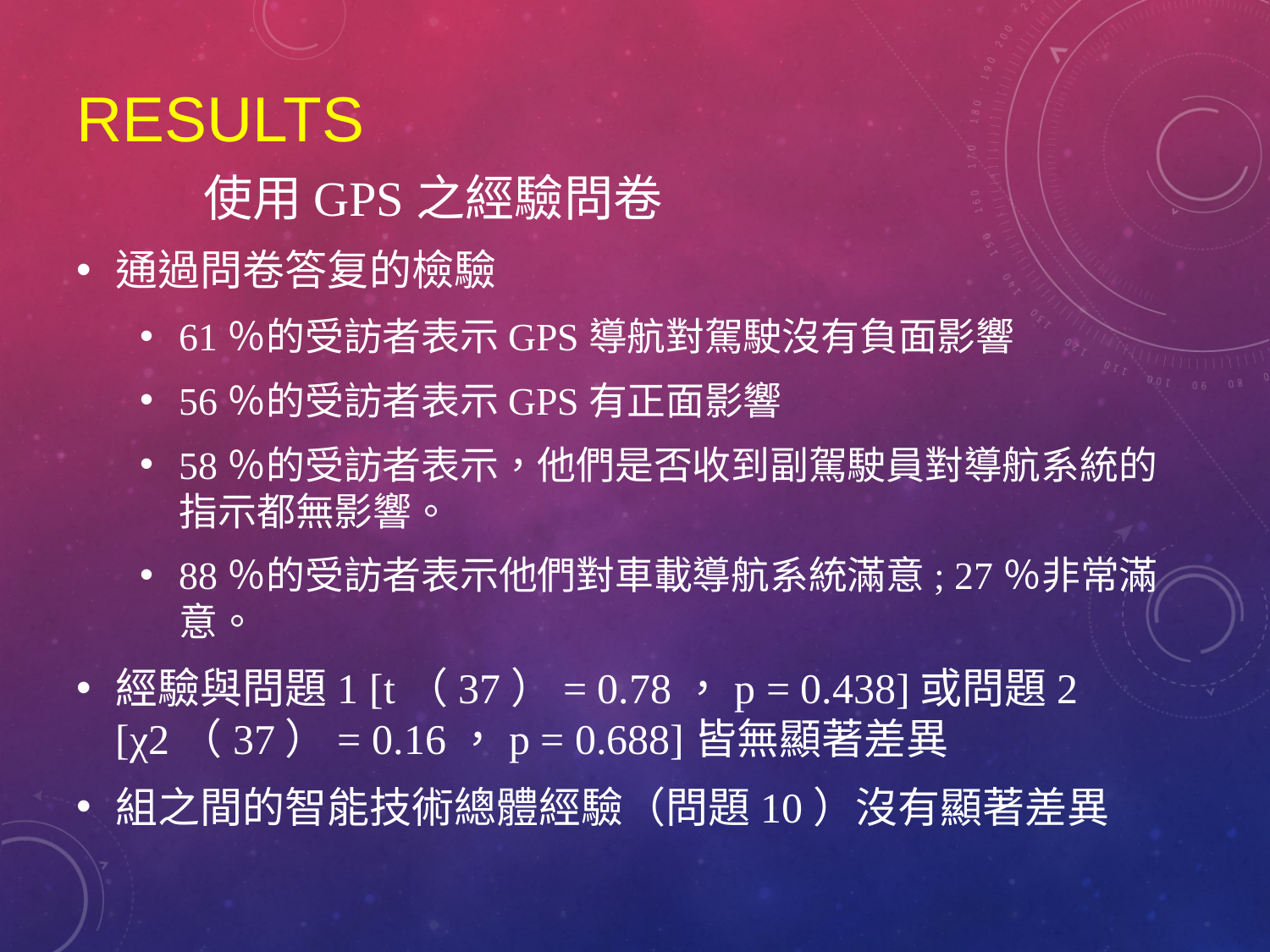

# Results
	使用GPS之經驗問卷
通過問卷答复的檢驗
61％的受訪者表示GPS導航對駕駛沒有負面影響
56％的受訪者表示GPS有正面影響
58％的受訪者表示，他們是否收到副駕駛員對導航系統的指示都無影響。
88％的受訪者表示他們對車載導航系統滿意; 27％非常滿意。
經驗與問題1 [t（37）= 0.78，p = 0.438]或問題2 [χ2（37）= 0.16，p = 0.688]皆無顯著差異
組之間的智能技術總體經驗（問題10）沒有顯著差異